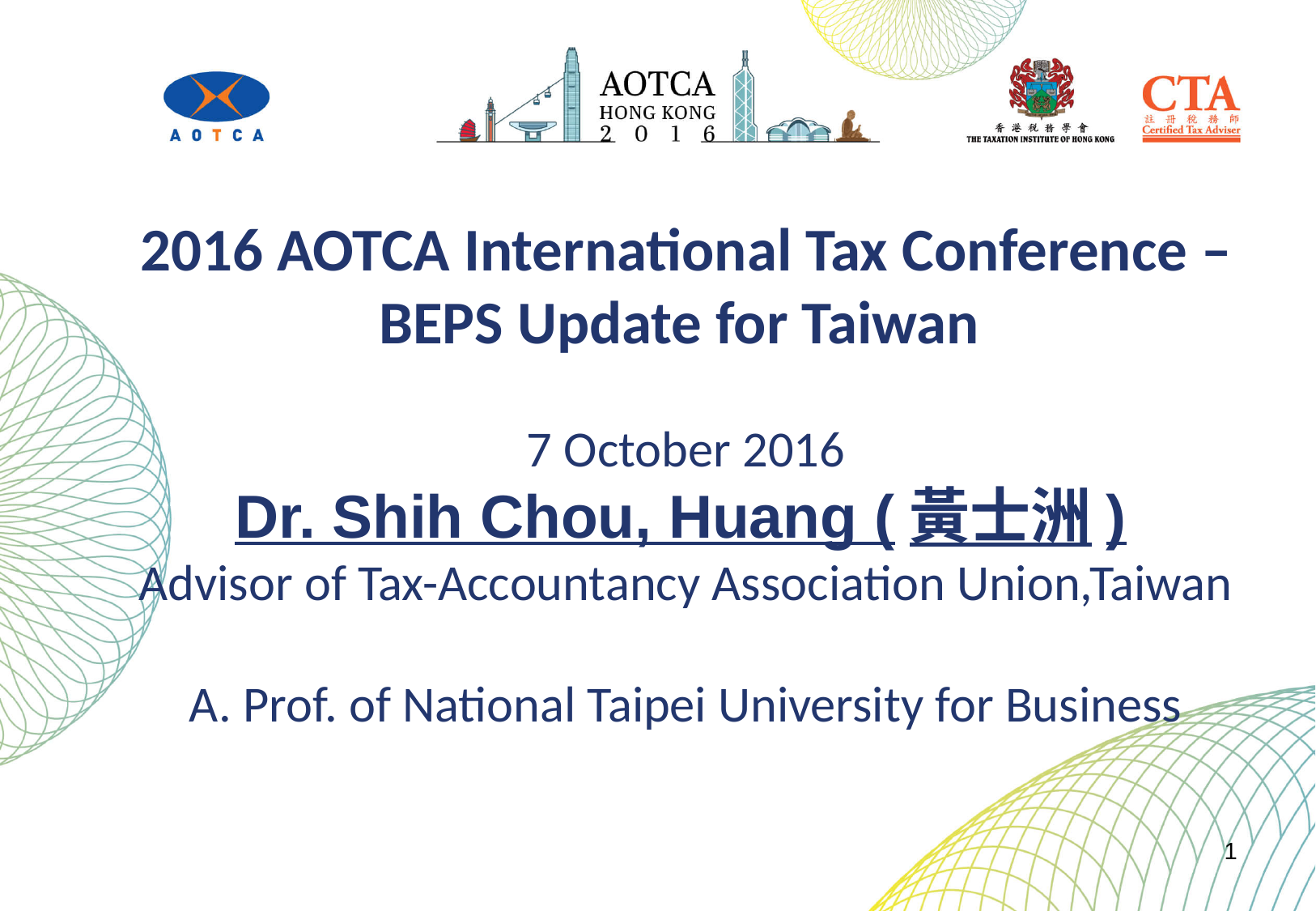

# 2016 AOTCA International Tax Conference – BEPS Update for Taiwan 7 October 2016 Dr. Shih Chou, Huang (黃士洲) Advisor of Tax-Accountancy Association Union,Taiwan A. Prof. of National Taipei University for Business
1